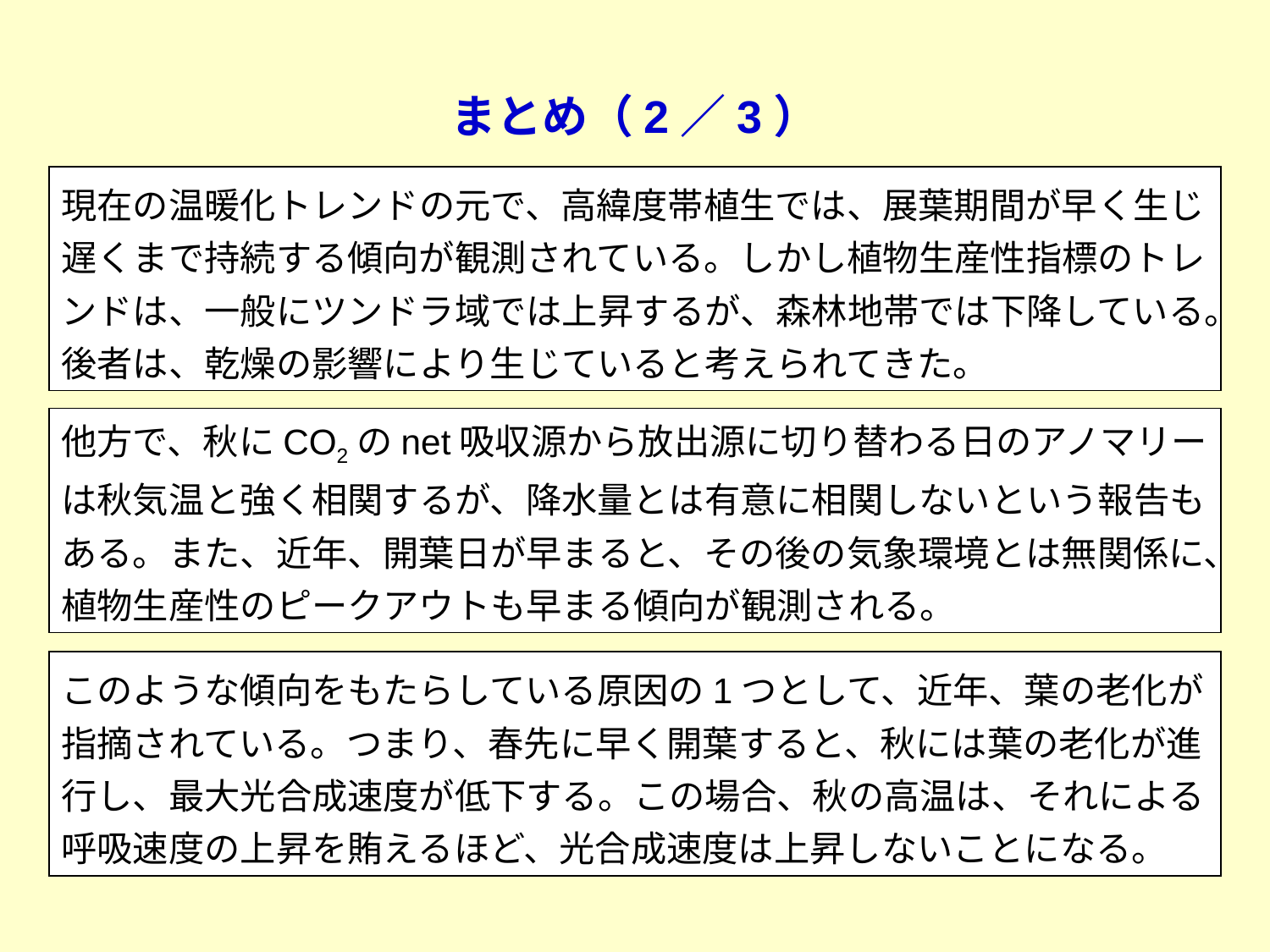

まとめ（2／3）
現在の温暖化トレンドの元で、高緯度帯植生では、展葉期間が早く生じ遅くまで持続する傾向が観測されている。しかし植物生産性指標のトレンドは、一般にツンドラ域では上昇するが、森林地帯では下降している。後者は、乾燥の影響により生じていると考えられてきた。
他方で、秋にCO2のnet吸収源から放出源に切り替わる日のアノマリーは秋気温と強く相関するが、降水量とは有意に相関しないという報告もある。また、近年、開葉日が早まると、その後の気象環境とは無関係に、植物生産性のピークアウトも早まる傾向が観測される。
このような傾向をもたらしている原因の1つとして、近年、葉の老化が指摘されている。つまり、春先に早く開葉すると、秋には葉の老化が進行し、最大光合成速度が低下する。この場合、秋の高温は、それによる呼吸速度の上昇を賄えるほど、光合成速度は上昇しないことになる。